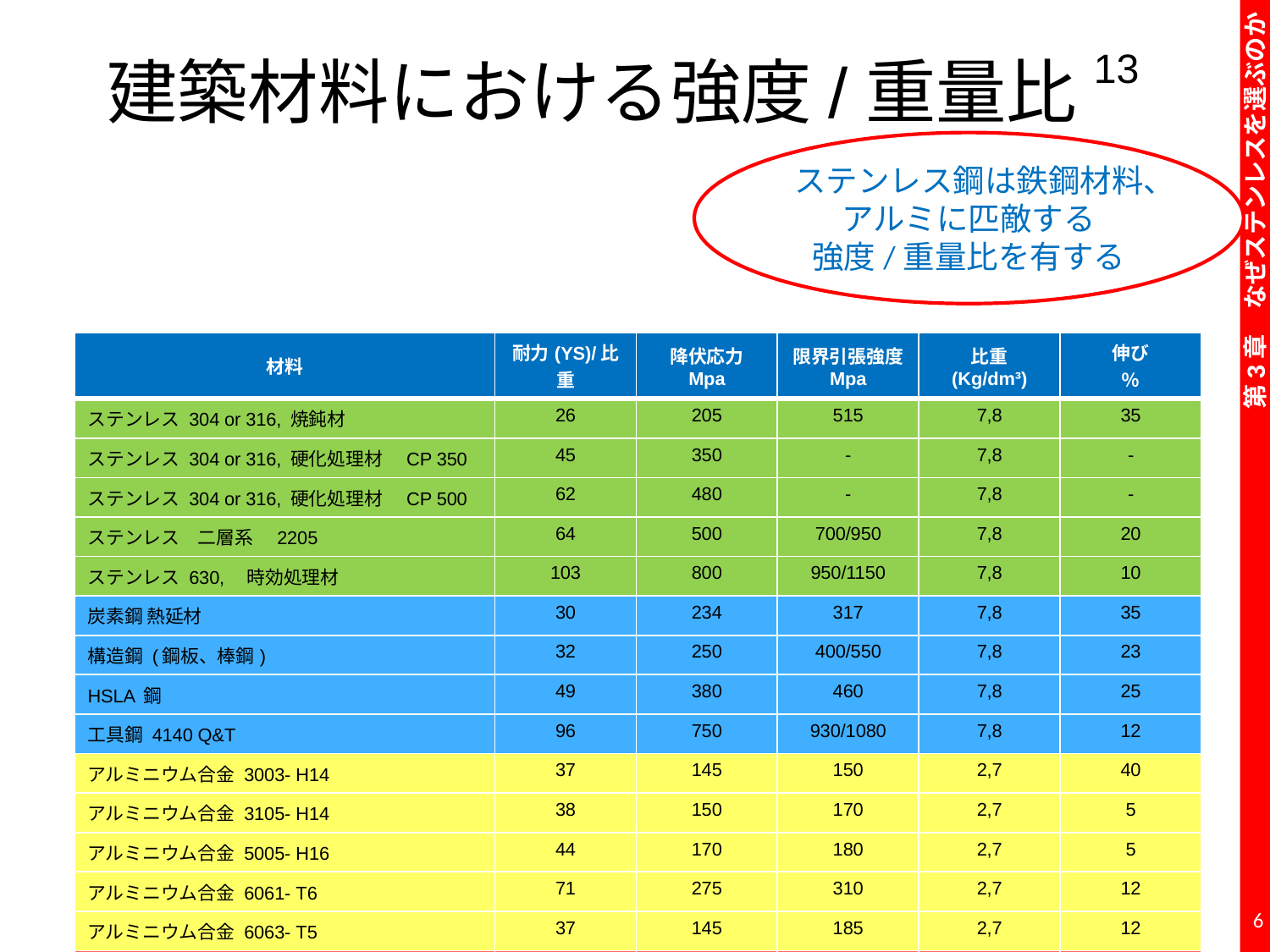

# 建築材料における強度/重量比13
ステンレス鋼は鉄鋼材料、
アルミに匹敵する
強度/重量比を有する
| 材料 | 耐力(YS)/比重 | 降伏応力 Mpa | 限界引張強度 Mpa | 比重 (Kg/dm³) | 伸び ％ |
| --- | --- | --- | --- | --- | --- |
| ステンレス 304 or 316, 焼鈍材 | 26 | 205 | 515 | 7,8 | 35 |
| ステンレス 304 or 316, 硬化処理材　CP 350 | 45 | 350 | - | 7,8 | - |
| ステンレス 304 or 316, 硬化処理材　CP 500 | 62 | 480 | - | 7,8 | - |
| ステンレス　二層系　2205 | 64 | 500 | 700/950 | 7,8 | 20 |
| ステンレス 630,　時効処理材 | 103 | 800 | 950/1150 | 7,8 | 10 |
| 炭素鋼 熱延材 | 30 | 234 | 317 | 7,8 | 35 |
| 構造鋼 (鋼板、棒鋼) | 32 | 250 | 400/550 | 7,8 | 23 |
| HSLA 鋼 | 49 | 380 | 460 | 7,8 | 25 |
| 工具鋼 4140 Q&T | 96 | 750 | 930/1080 | 7,8 | 12 |
| アルミニウム合金 3003- H14 | 37 | 145 | 150 | 2,7 | 40 |
| アルミニウム合金 3105- H14 | 38 | 150 | 170 | 2,7 | 5 |
| アルミニウム合金 5005- H16 | 44 | 170 | 180 | 2,7 | 5 |
| アルミニウム合金 6061- T6 | 71 | 275 | 310 | 2,7 | 12 |
| アルミニウム合金 6063- T5 | 37 | 145 | 185 | 2,7 | 12 |
| 銅合金 | 23 | 195 | 250 | 8,3 | 30 |
6